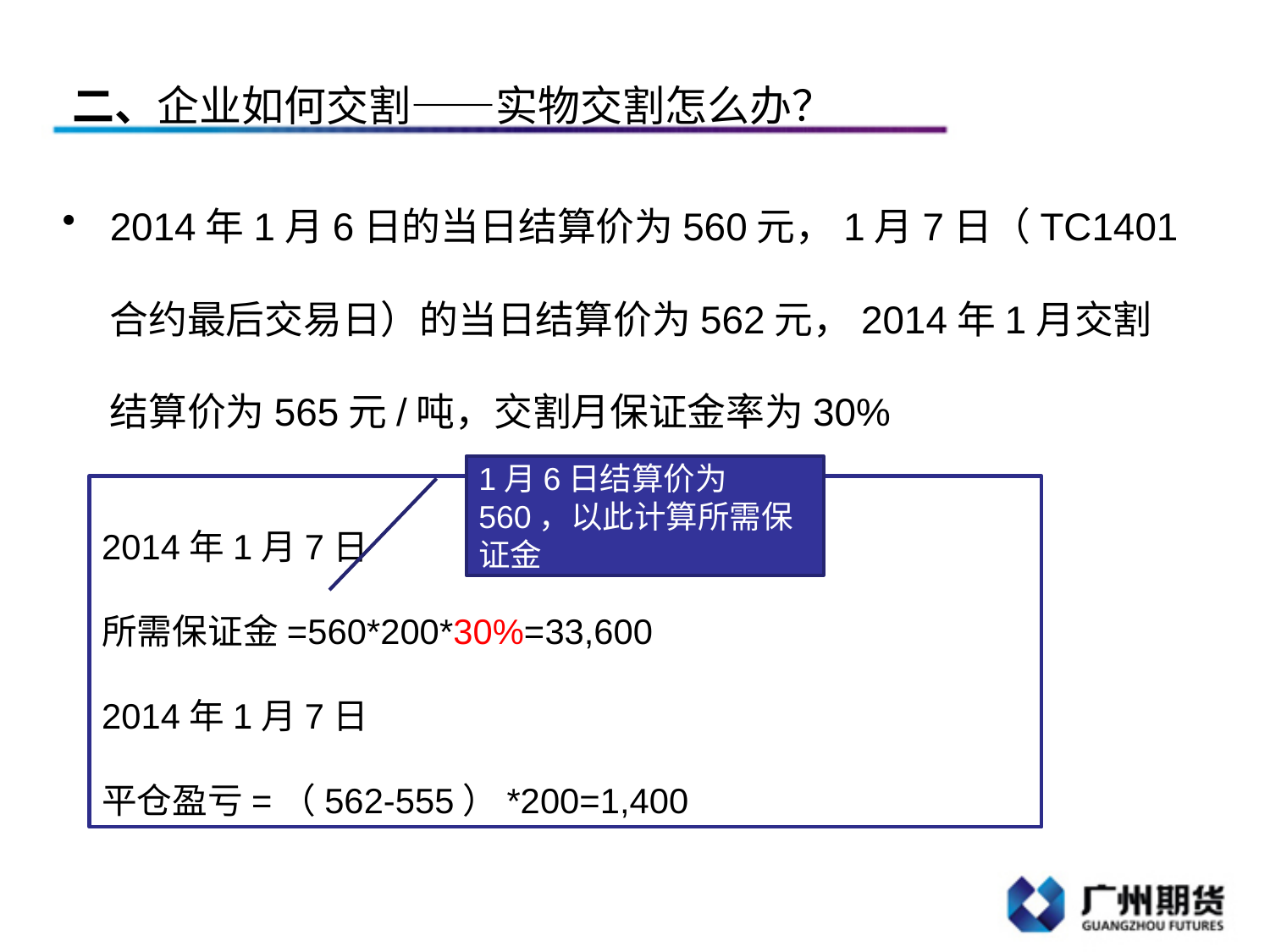

# 二、企业如何交割——实物交割怎么办？
2014年1月6日的当日结算价为560元，1月7日（TC1401合约最后交易日）的当日结算价为562元，2014年1月交割结算价为565元/吨，交割月保证金率为30%

1月6日结算价为560，以此计算所需保证金
2014年1月7日
所需保证金=560*200*30%=33,600
2014年1月7日
平仓盈亏=（562-555）*200=1,400